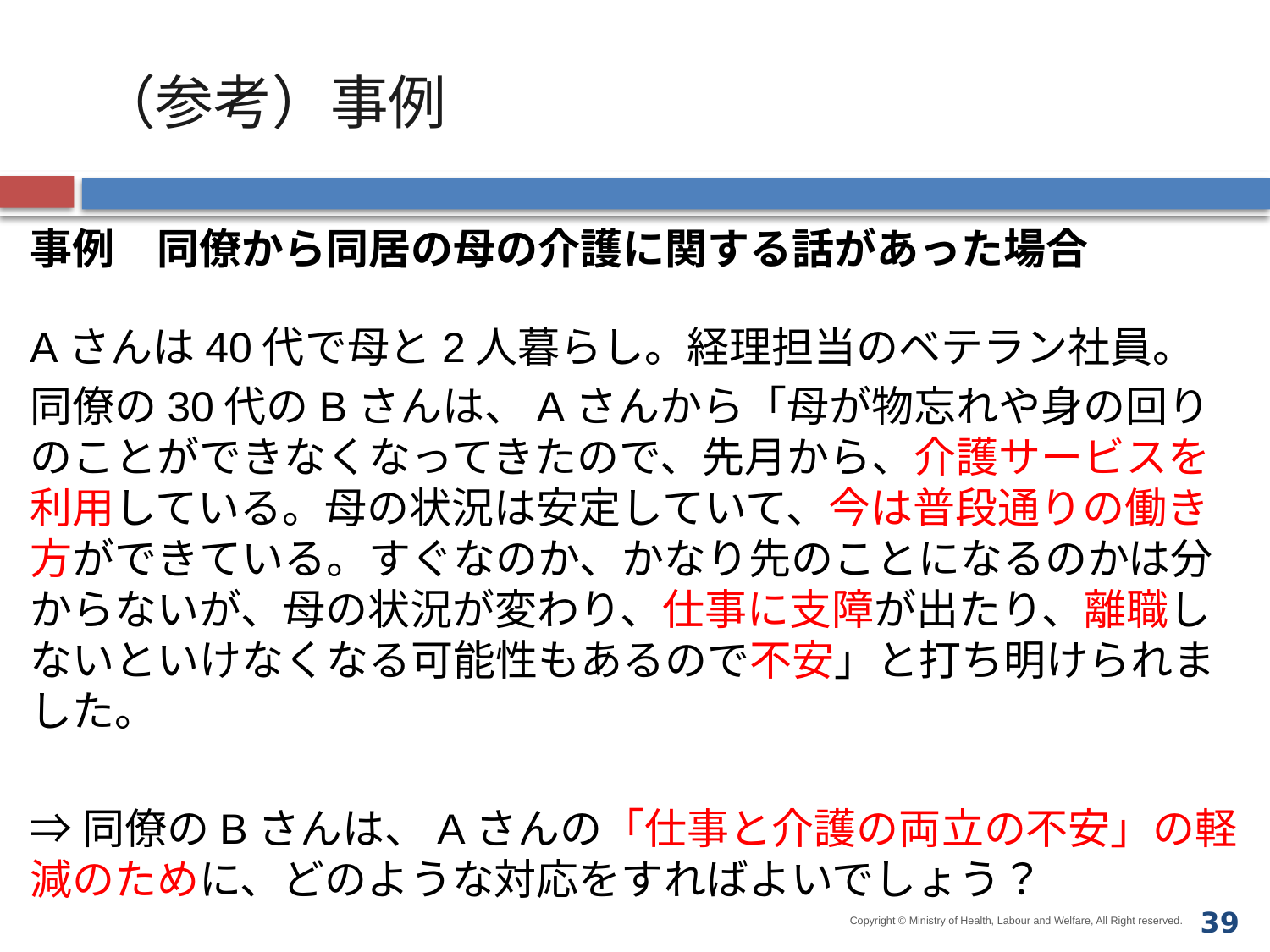

# （参考）事例
事例　同僚から同居の母の介護に関する話があった場合

Aさんは40代で母と2人暮らし。経理担当のベテラン社員。
同僚の30代のBさんは、Aさんから「母が物忘れや身の回りのことができなくなってきたので、先月から、介護サービスを利用している。母の状況は安定していて、今は普段通りの働き方ができている。すぐなのか、かなり先のことになるのかは分からないが、母の状況が変わり、仕事に支障が出たり、離職しないといけなくなる可能性もあるので不安」と打ち明けられました。

⇒同僚のBさんは、Aさんの「仕事と介護の両立の不安」の軽減のために、どのような対応をすればよいでしょう？

39